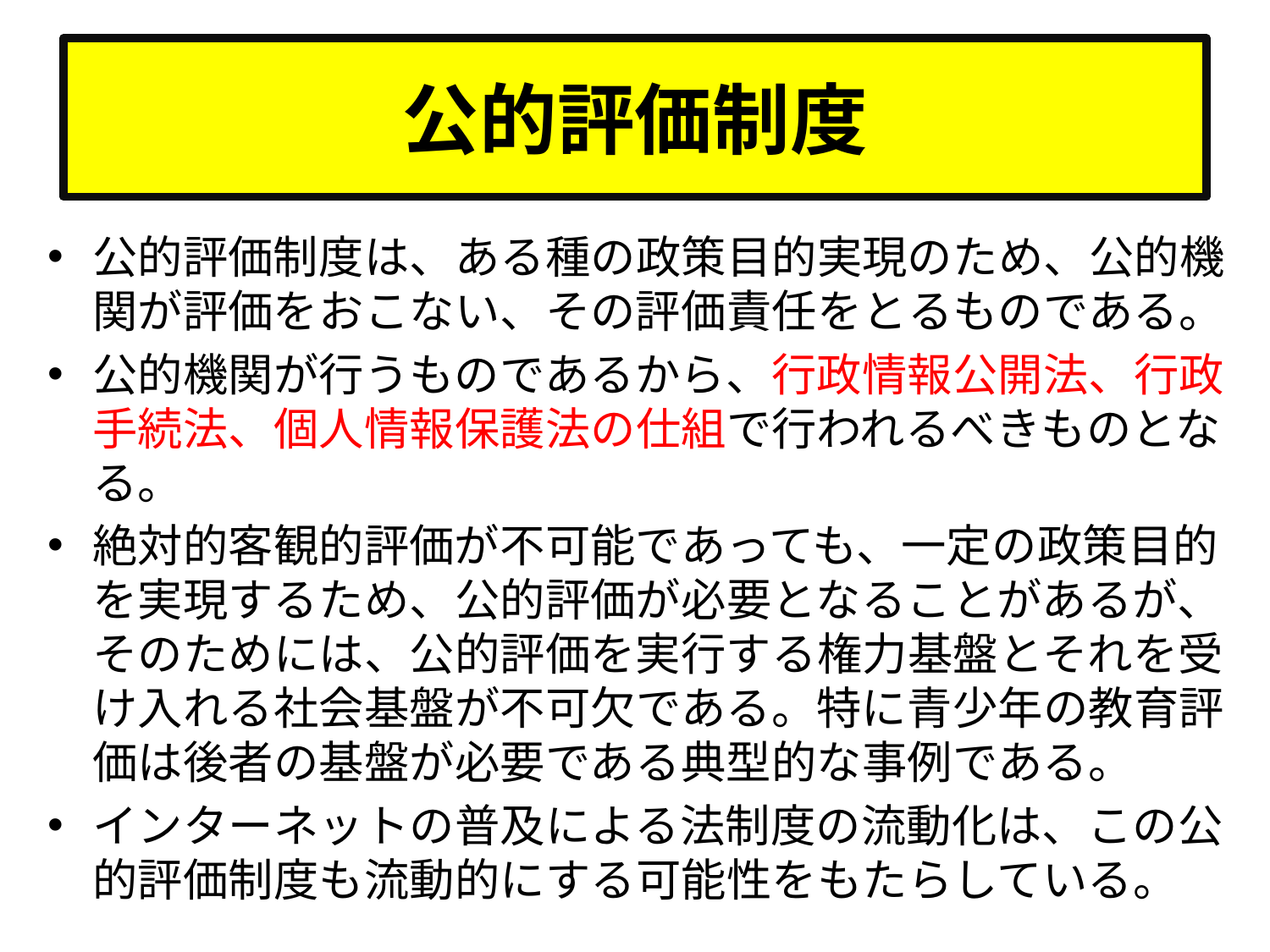

# 公的評価制度
公的評価制度は、ある種の政策目的実現のため、公的機関が評価をおこない、その評価責任をとるものである。
公的機関が行うものであるから、行政情報公開法、行政手続法、個人情報保護法の仕組で行われるべきものとなる。
絶対的客観的評価が不可能であっても、一定の政策目的を実現するため、公的評価が必要となることがあるが、そのためには、公的評価を実行する権力基盤とそれを受け入れる社会基盤が不可欠である。特に青少年の教育評価は後者の基盤が必要である典型的な事例である。
インターネットの普及による法制度の流動化は、この公的評価制度も流動的にする可能性をもたらしている。